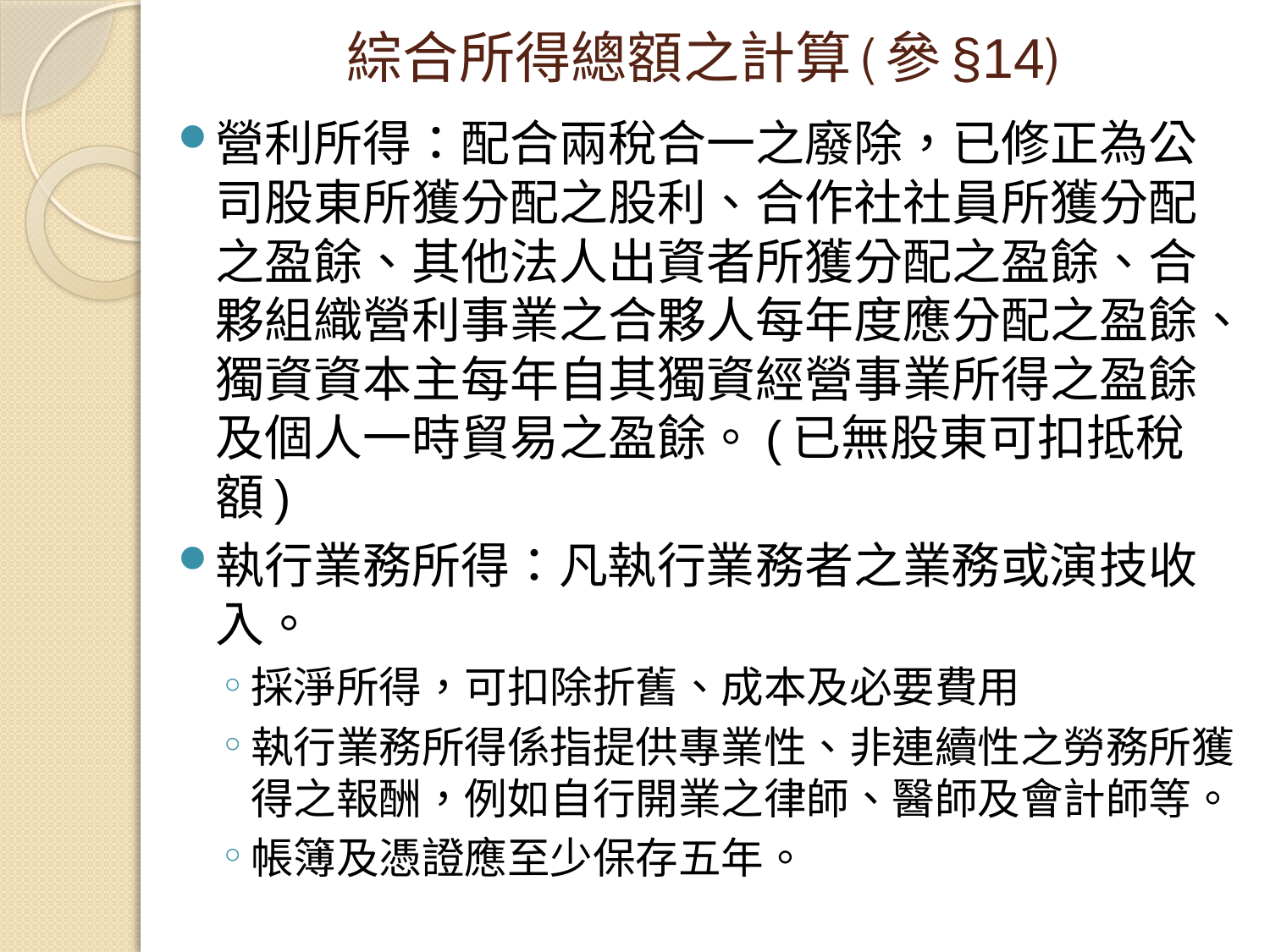

# 綜合所得總額之計算(參§14)
營利所得：配合兩稅合一之廢除，已修正為公司股東所獲分配之股利、合作社社員所獲分配之盈餘、其他法人出資者所獲分配之盈餘、合夥組織營利事業之合夥人每年度應分配之盈餘、獨資資本主每年自其獨資經營事業所得之盈餘及個人一時貿易之盈餘。(已無股東可扣抵稅額)
執行業務所得：凡執行業務者之業務或演技收入。
採淨所得，可扣除折舊、成本及必要費用
執行業務所得係指提供專業性、非連續性之勞務所獲得之報酬，例如自行開業之律師、醫師及會計師等。
帳簿及憑證應至少保存五年。